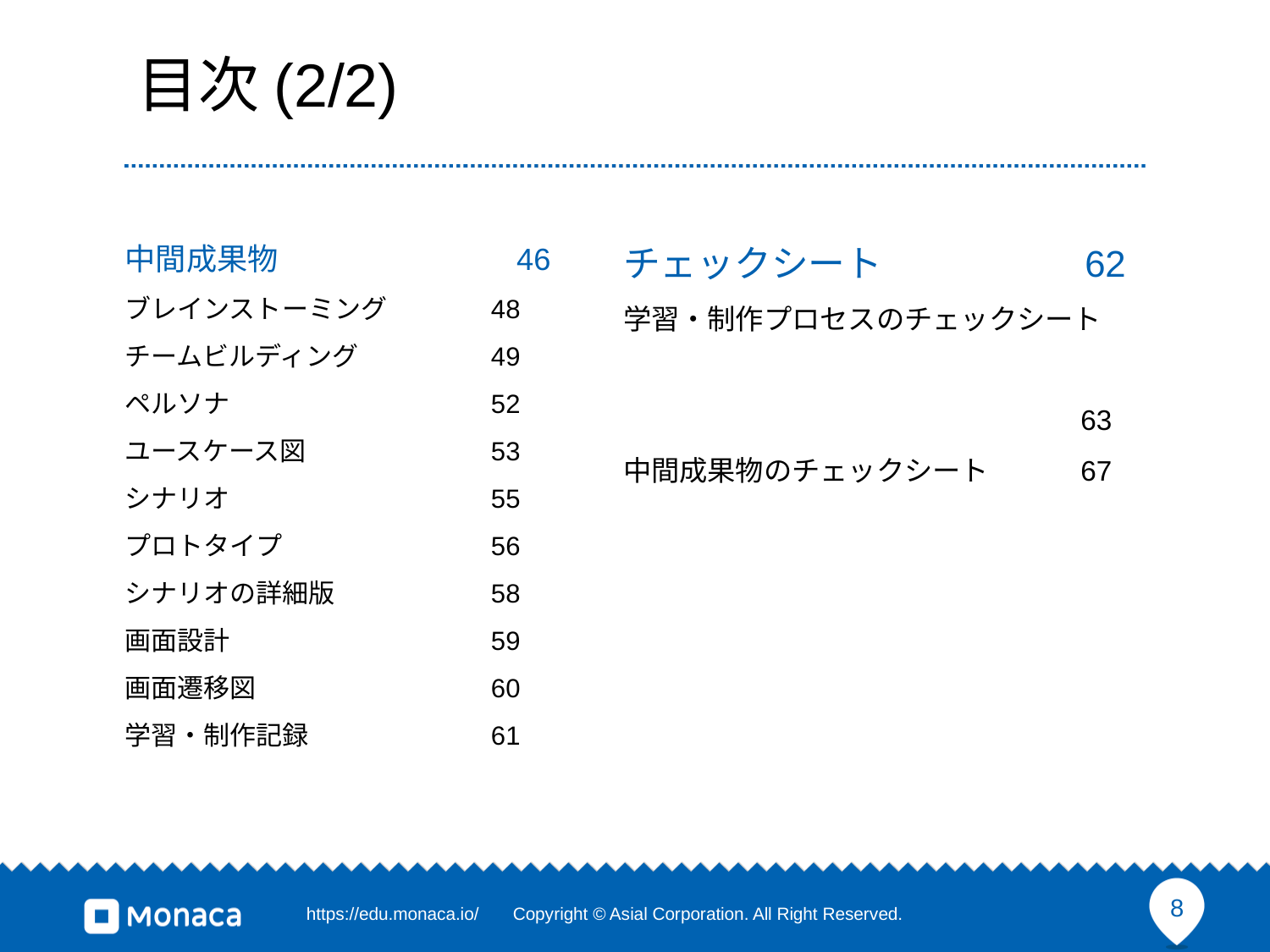

# 目次(2/2)
中間成果物　	　46
ブレインストーミング 	 48
チームビルディング 	 49
ペルソナ 	 52
ユースケース図 	 53
シナリオ 	 55
プロトタイプ 	 56
シナリオの詳細版 	 58
画面設計 	 59
画面遷移図 	 60
学習・制作記録 	 61
チェックシート 	 62
学習・制作プロセスのチェックシート 	 63
中間成果物のチェックシート 	 67